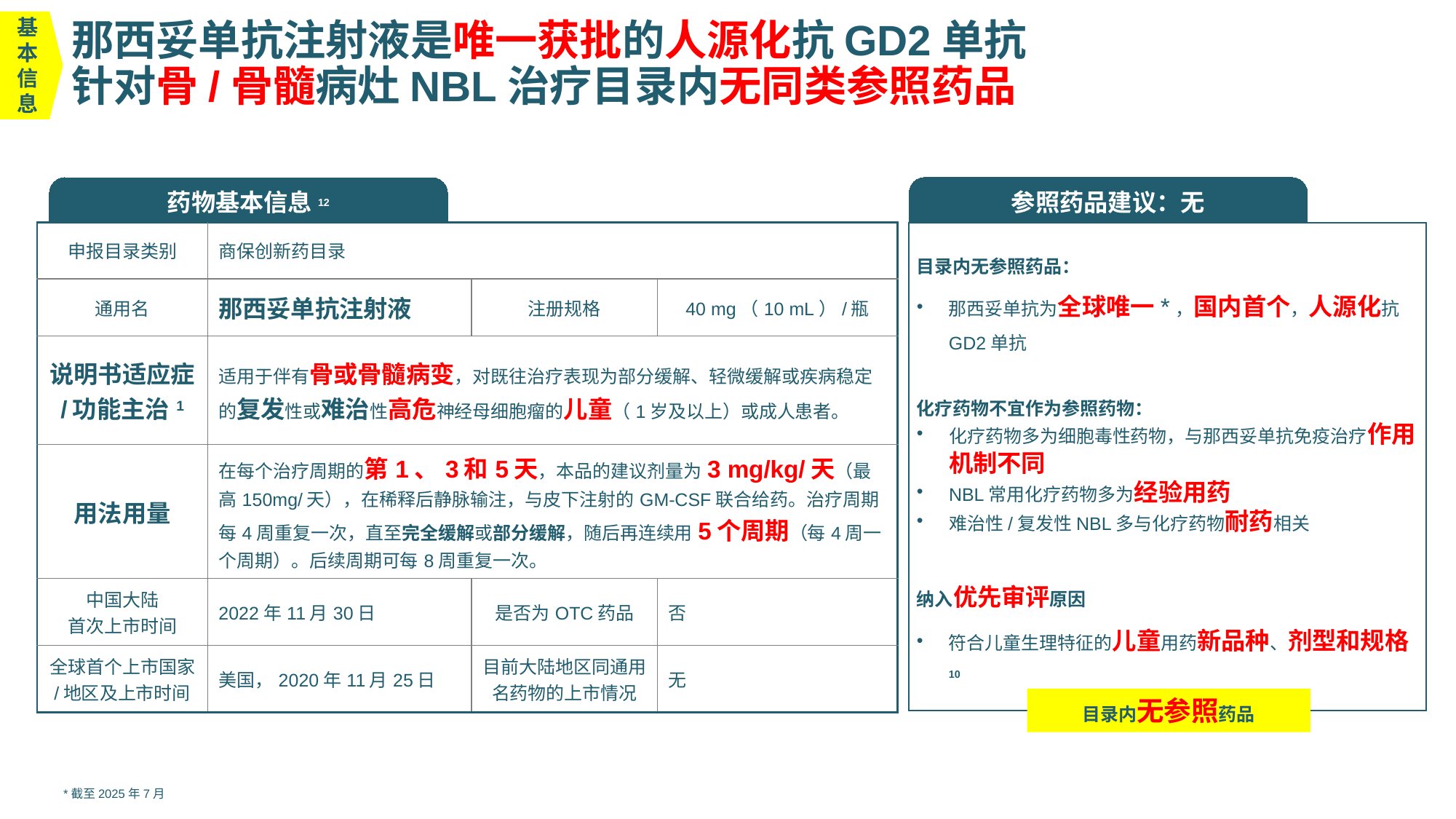

基本信息
# 那西妥单抗注射液是唯一获批的人源化抗GD2单抗 针对骨/骨髓病灶NBL治疗目录内无同类参照药品
参照药品建议：无
药物基本信息12
| 申报目录类别 | 商保创新药目录 |  |  |
| --- | --- | --- | --- |
| 通用名 | 那西妥单抗注射液 | 注册规格 | 40 mg（10 mL）/瓶 |
| 说明书适应症 /功能主治1 | 适用于伴有骨或骨髓病变，对既往治疗表现为部分缓解、轻微缓解或疾病稳定的复发性或难治性高危神经母细胞瘤的儿童（1岁及以上）或成人患者。 |  |  |
| 用法用量 | 在每个治疗周期的第1、3和5天，本品的建议剂量为3 mg/kg/天（最高150mg/天），在稀释后静脉输注，与皮下注射的GM-CSF联合给药。治疗周期每4周重复一次，直至完全缓解或部分缓解，随后再连续用5个周期（每4周一个周期）。后续周期可每8周重复一次。 |  |  |
| 中国大陆 首次上市时间 | 2022年11月30日 | 是否为OTC药品 | 否 |
| 全球首个上市国家 /地区及上市时间 | 美国，2020年11月25日 | 目前大陆地区同通用名药物的上市情况 | 无 |

目录内无参照药品：
那西妥单抗为全球唯一*，国内首个，人源化抗GD2单抗

化疗药物不宜作为参照药物：
化疗药物多为细胞毒性药物，与那西妥单抗免疫治疗作用机制不同
NBL常用化疗药物多为经验用药
难治性/复发性NBL多与化疗药物耐药相关

纳入优先审评原因
符合儿童生理特征的儿童用药新品种、剂型和规格10
目录内无参照药品
*截至2025年7月